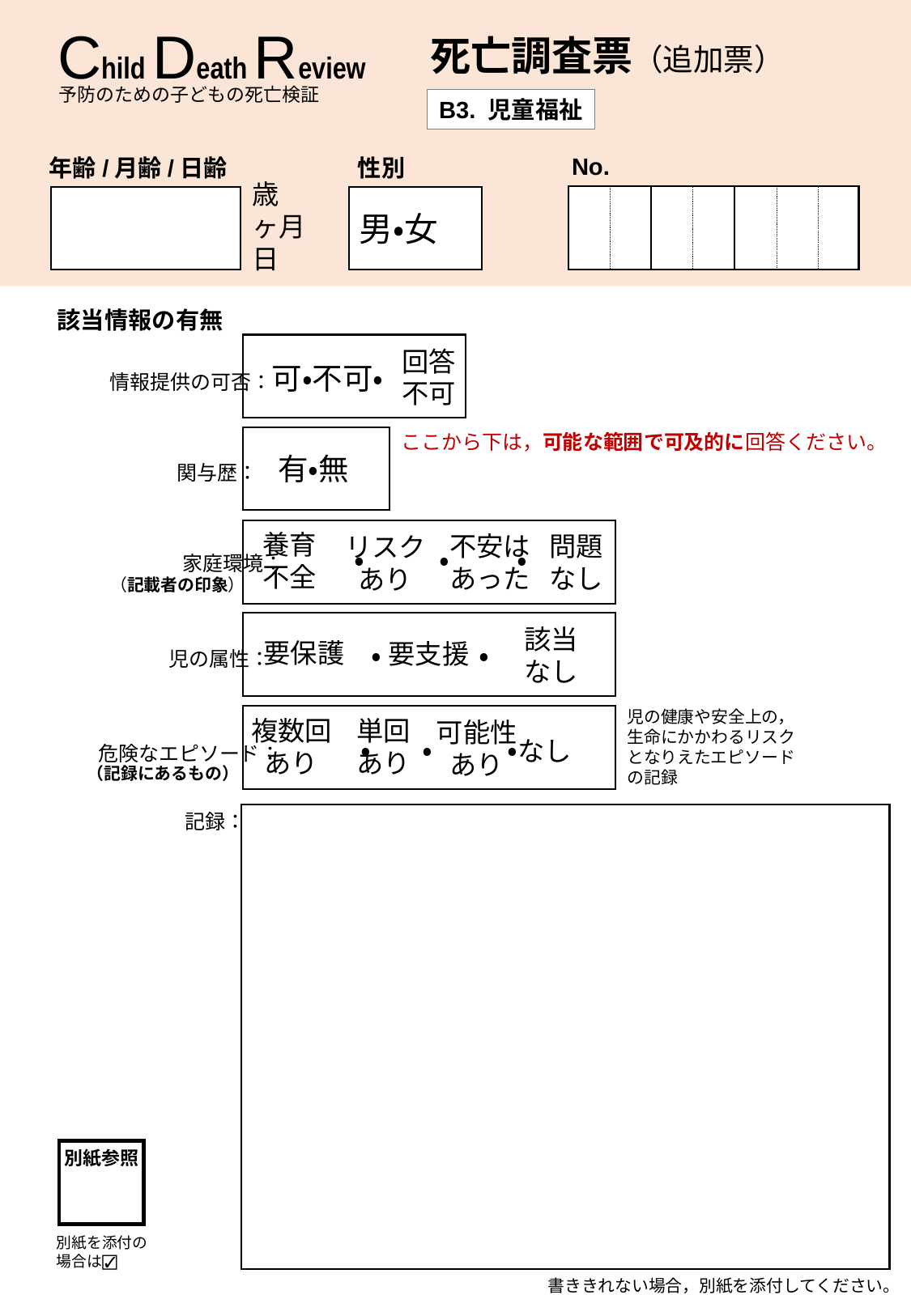

Child Death Review
死亡調査票（追加票）
予防のための子どもの死亡検証
B3. 児童福祉
No.
年齢/月齢/日齢
性別
歳
ヶ月
日

男・女
該当情報の有無

回答
不可
情報提供の可否：可・不可・
ここから下は，可能な範囲で可及的に回答ください。

関与歴：　有・無

養育不全
不安はあった
問題なし
リスクあり
家庭環境：　　　・　　  ・　　 ・
（記載者の印象）

該当
なし
児の属性：　　　　・　　　 ・
要保護
要支援
児の健康や安全上の，生命にかかわるリスクとなりえたエピソードの記録

単回あり
複数回あり
可能性あり
危険なエピソード：　　　　・　   ・　  　・なし
（記録にあるもの）
記録：

別紙参照

別紙を添付の場合は☑
書ききれない場合，別紙を添付してください。